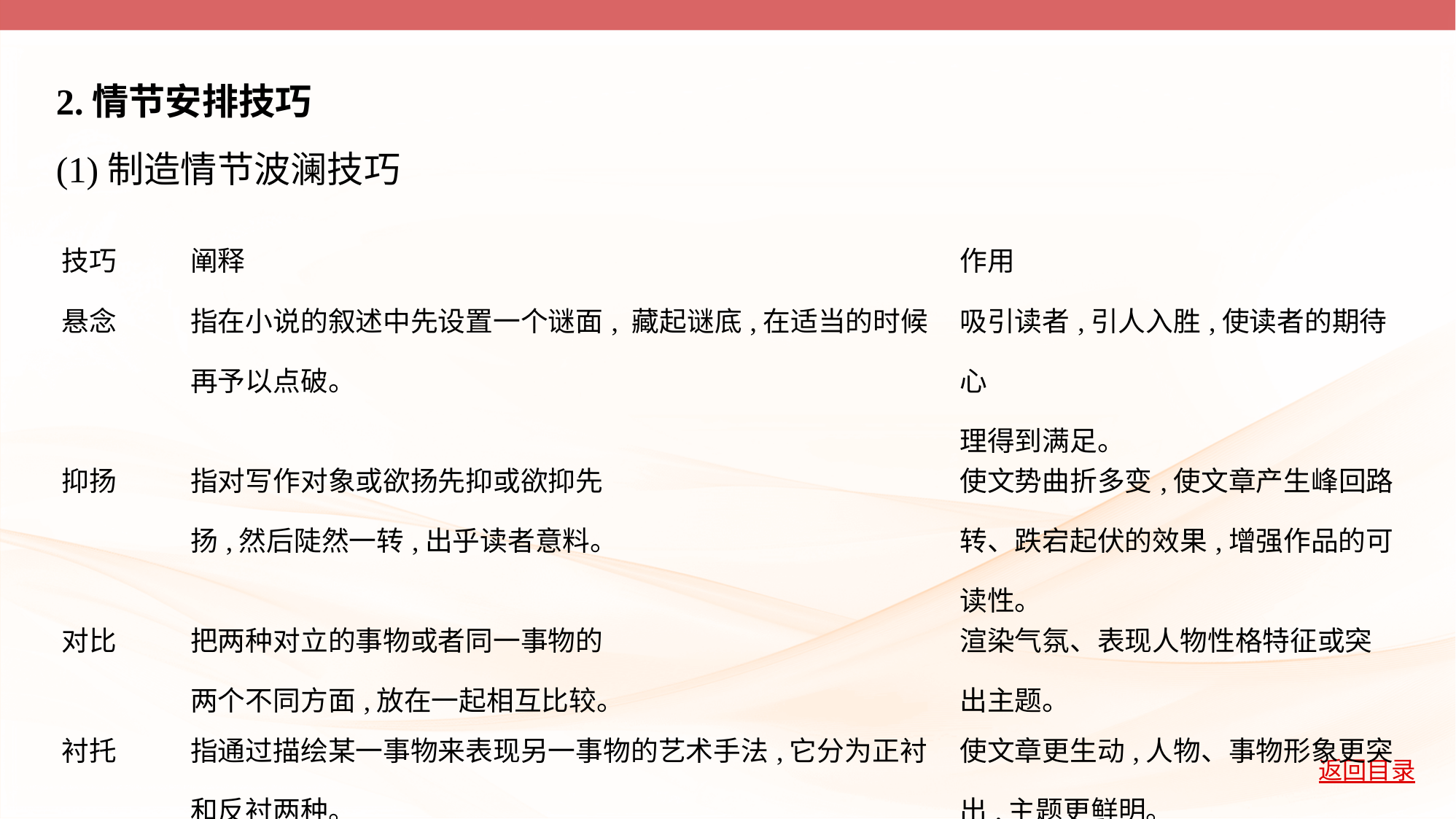

2.情节安排技巧
(1)制造情节波澜技巧
| 技巧 | 阐释 | 作用 |
| --- | --- | --- |
| 悬念 | 指在小说的叙述中先设置一个谜面, 藏起谜底,在适当的时候再予以点破。 | 吸引读者,引人入胜,使读者的期待心 理得到满足。 |
| 抑扬 | 指对写作对象或欲扬先抑或欲抑先 扬,然后陡然一转,出乎读者意料。 | 使文势曲折多变,使文章产生峰回路 转、跌宕起伏的效果,增强作品的可 读性。 |
| 对比 | 把两种对立的事物或者同一事物的 两个不同方面,放在一起相互比较。 | 渲染气氛、表现人物性格特征或突 出主题。 |
| 衬托 | 指通过描绘某一事物来表现另一事物的艺术手法,它分为正衬和反衬两种。 | 使文章更生动,人物、事物形象更突 出,主题更鲜明。 |